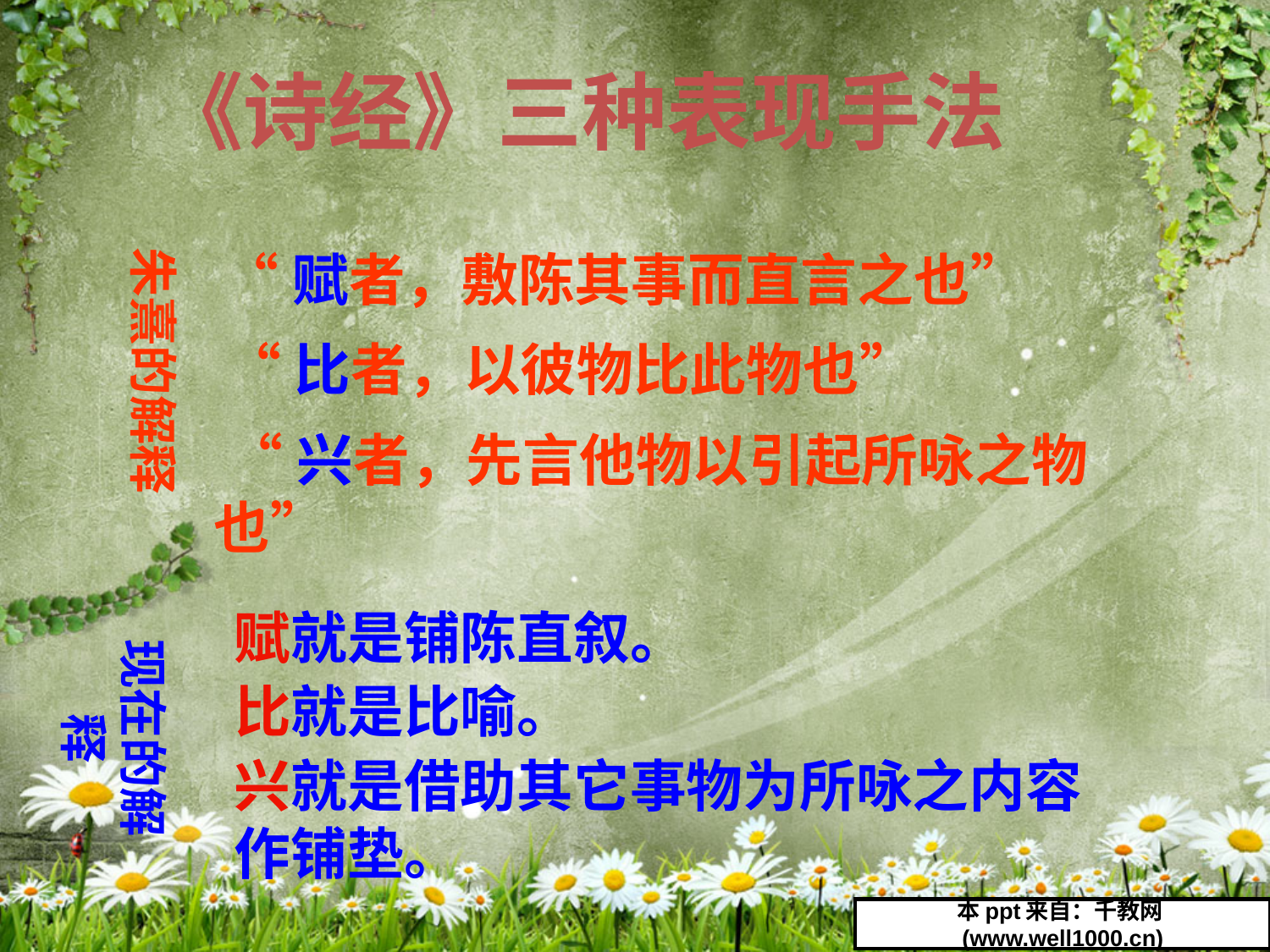

《诗经》三种表现手法

朱熹的解释
“赋者，敷陈其事而直言之也”
“比者，以彼物比此物也”
 “兴者，先言他物以引起所咏之物也”

赋就是铺陈直叙。
比就是比喻。
兴就是借助其它事物为所咏之内容作铺垫。
现在的解释

本ppt来自：千教网(www.well1000.cn)